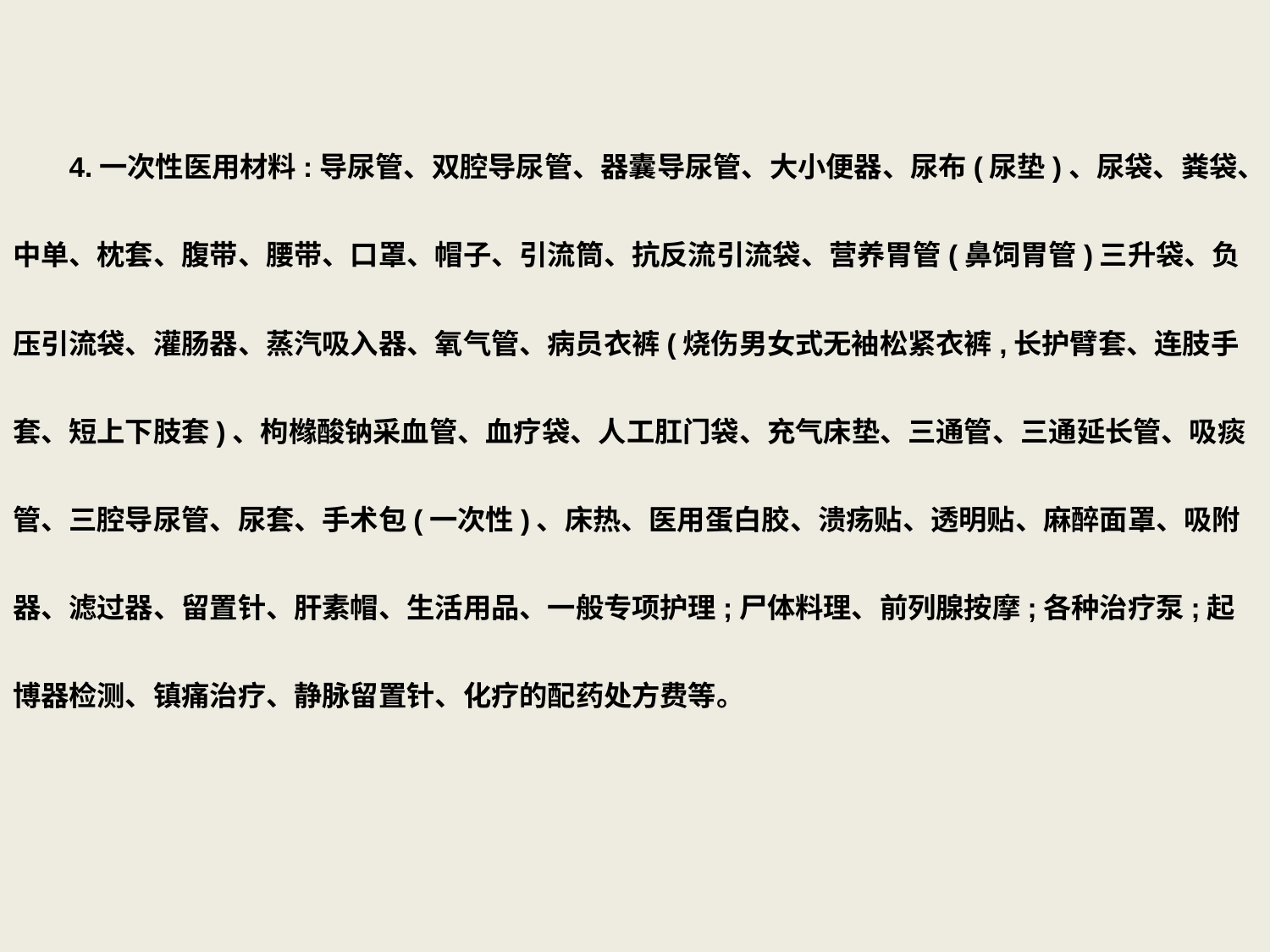

4.一次性医用材料:导尿管、双腔导尿管、器囊导尿管、大小便器、尿布(尿垫)、尿袋、粪袋、中单、枕套、腹带、腰带、口罩、帽子、引流筒、抗反流引流袋、营养胃管(鼻饲胃管)三升袋、负压引流袋、灌肠器、蒸汽吸入器、氧气管、病员衣裤(烧伤男女式无袖松紧衣裤,长护臂套、连肢手套、短上下肢套)、枸橼酸钠采血管、血疗袋、人工肛门袋、充气床垫、三通管、三通延长管、吸痰管、三腔导尿管、尿套、手术包(一次性)、床热、医用蛋白胶、溃疡贴、透明贴、麻醉面罩、吸附器、滤过器、留置针、肝素帽、生活用品、一般专项护理;尸体料理、前列腺按摩;各种治疗泵;起博器检测、镇痛治疗、静脉留置针、化疗的配药处方费等。